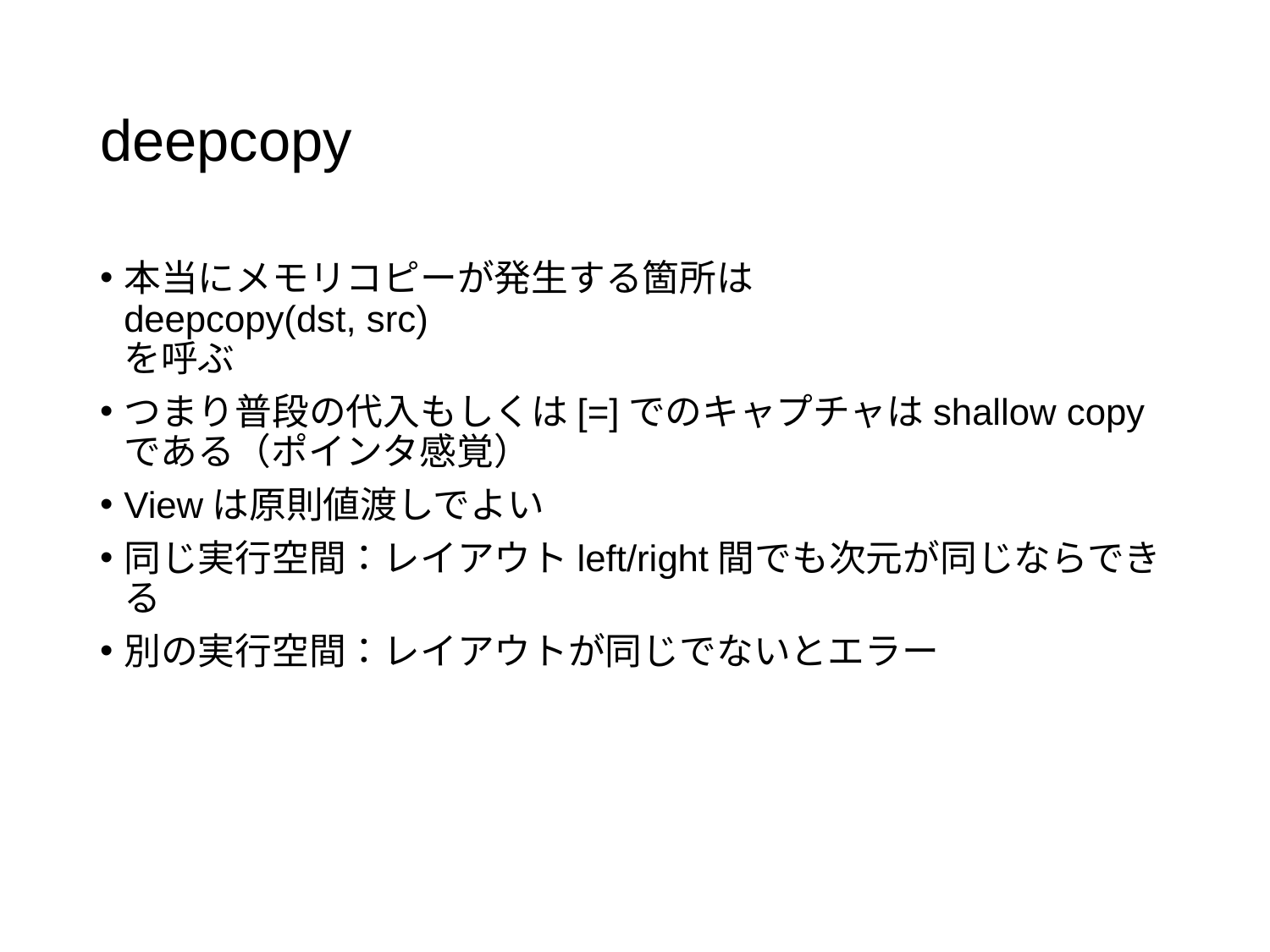

# deepcopy
本当にメモリコピーが発生する箇所は
deepcopy(dst, src)
を呼ぶ
つまり普段の代入もしくは[=]でのキャプチャはshallow copyである（ポインタ感覚）
Viewは原則値渡しでよい
同じ実行空間：レイアウトleft/right間でも次元が同じならできる
別の実行空間：レイアウトが同じでないとエラー